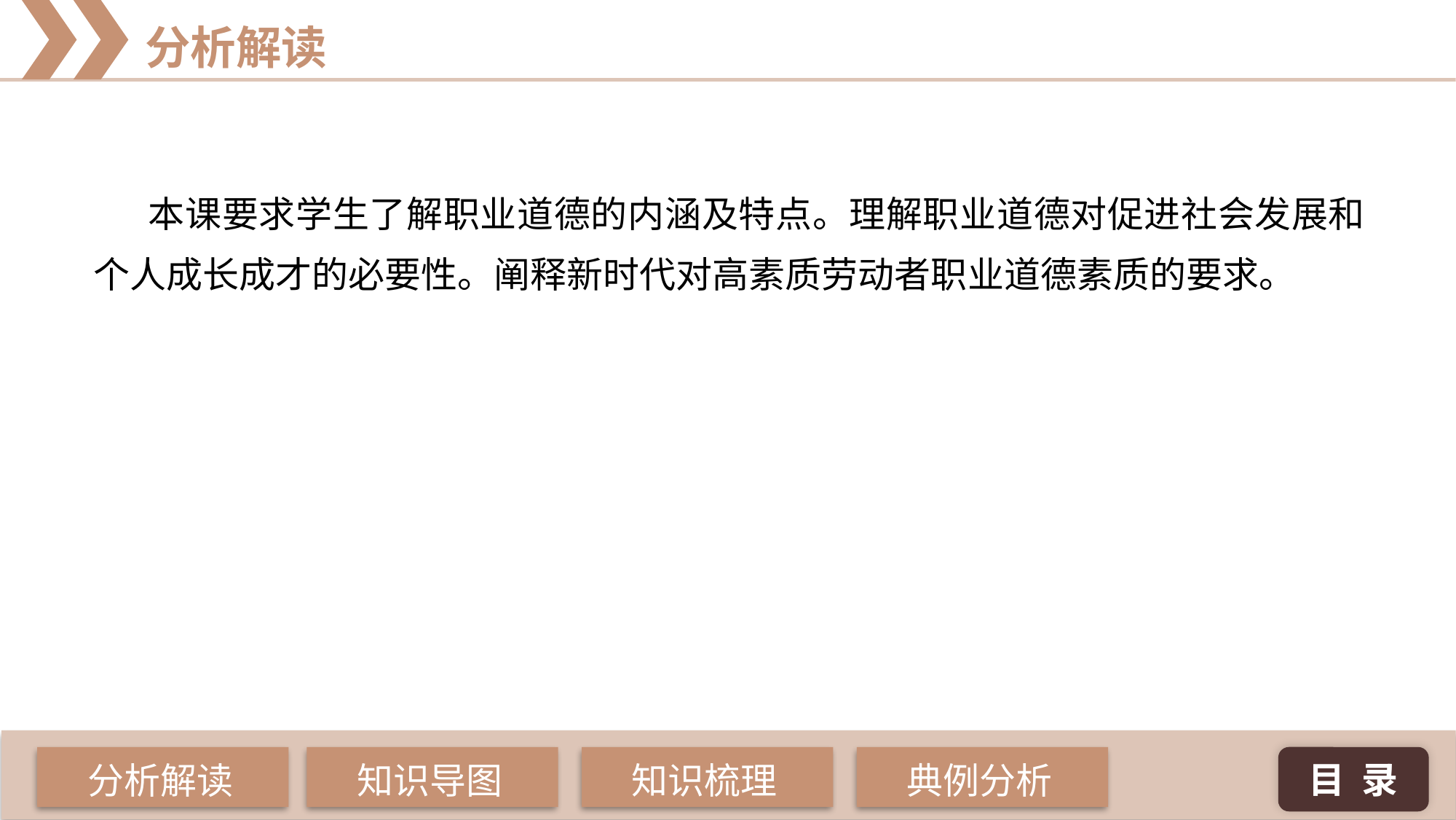

本课要求学生了解职业道德的内涵及特点。理解职业道德对促进社会发展和个人成长成才的必要性。阐释新时代对高素质劳动者职业道德素质的要求。